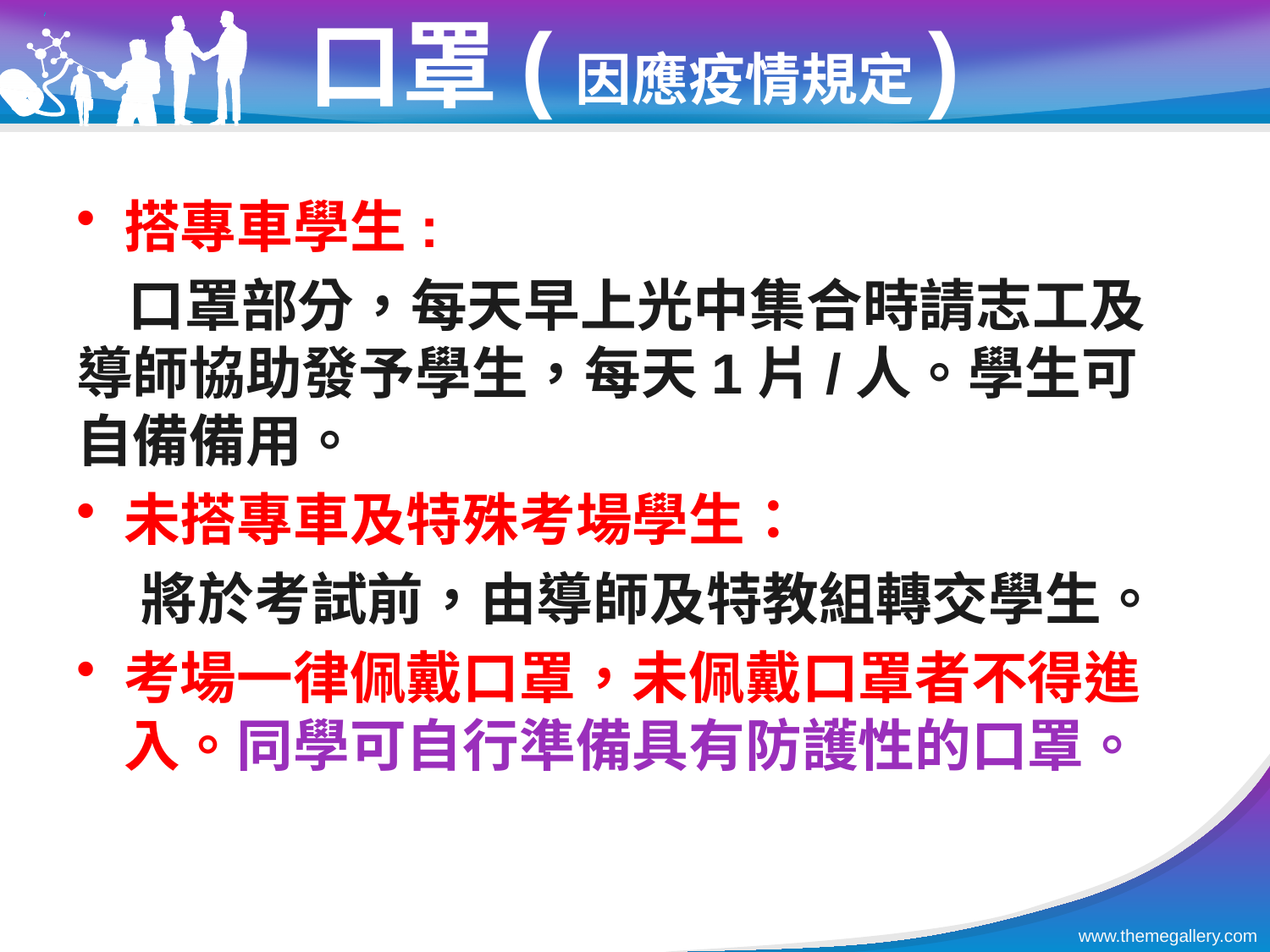

# 口罩(因應疫情規定)
搭專車學生:
   口罩部分，每天早上光中集合時請志工及導師協助發予學生，每天1片/人。學生可自備備用。
未搭專車及特殊考場學生：
    將於考試前，由導師及特教組轉交學生。
考場一律佩戴口罩，未佩戴口罩者不得進入。同學可自行準備具有防護性的口罩。